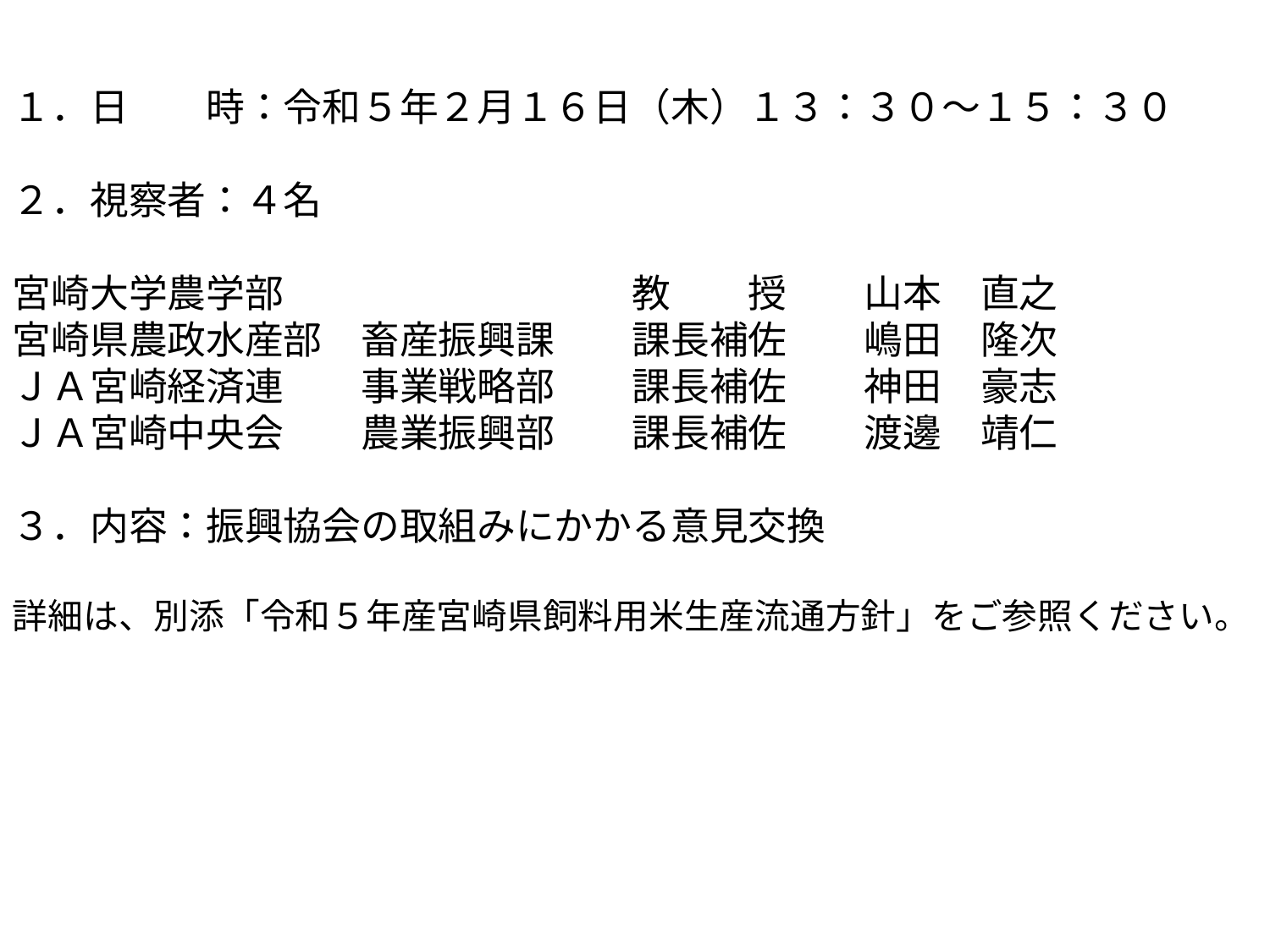

１．日　　時：令和５年２月１６日（木）１３：３０～１５：３０

２．視察者：４名

宮崎大学農学部　　　　　　　　　教　　授　　山本　直之
宮崎県農政水産部　畜産振興課　　課長補佐　　嶋田　隆次
ＪＡ宮崎経済連　　事業戦略部　　課長補佐　　神田　豪志
ＪＡ宮崎中央会　　農業振興部　　課長補佐　　渡邊　靖仁

３．内容：振興協会の取組みにかかる意見交換

詳細は、別添「令和５年産宮崎県飼料用米生産流通方針」をご参照ください。